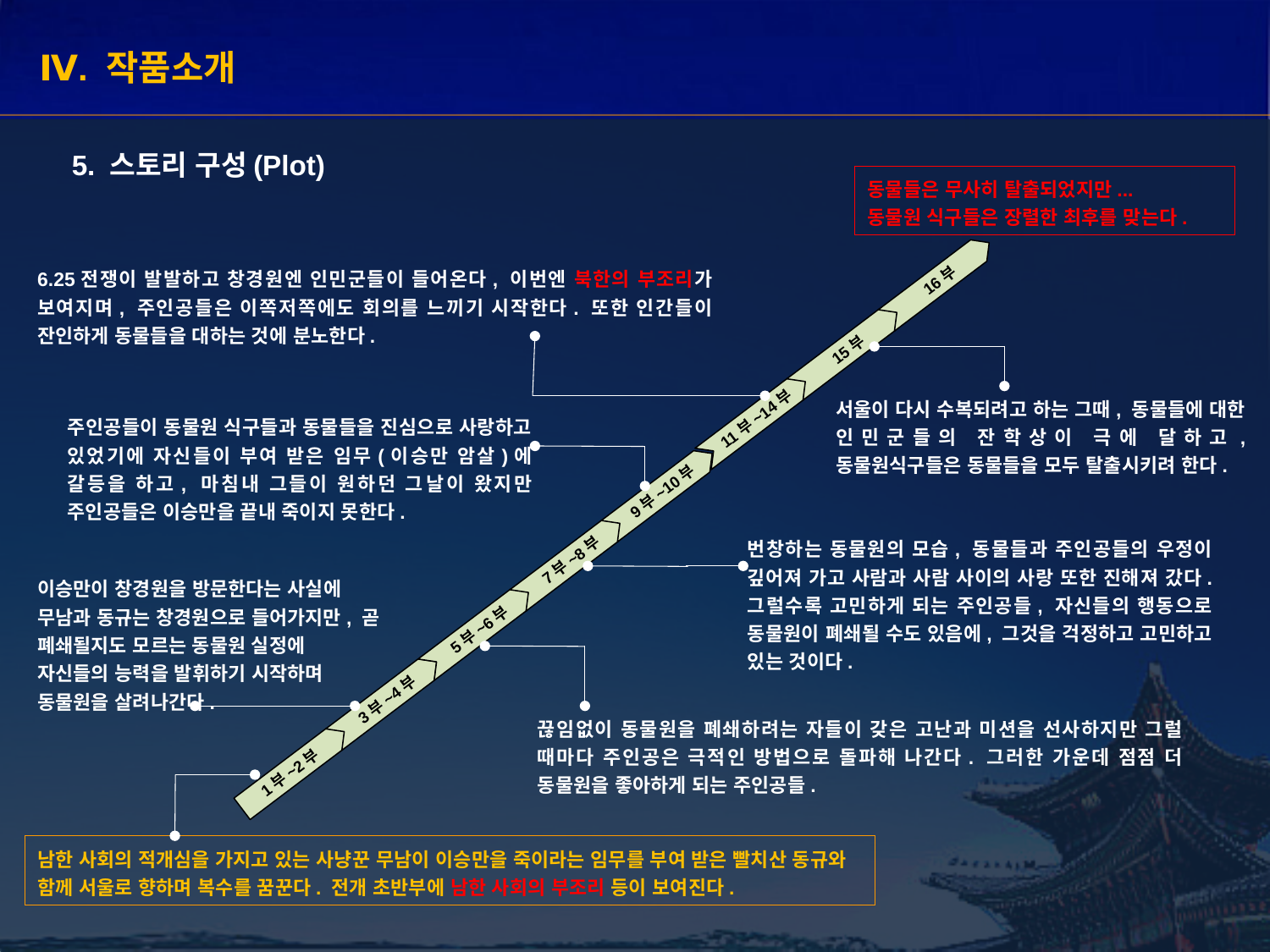

Ⅳ. 작품소개

5. 스토리 구성(Plot)

동물들은 무사히 탈출되었지만...
동물원 식구들은 장렬한 최후를 맞는다.
6.25전쟁이 발발하고 창경원엔 인민군들이 들어온다, 이번엔 북한의 부조리가 보여지며, 주인공들은 이쪽저쪽에도 회의를 느끼기 시작한다. 또한 인간들이 잔인하게 동물들을 대하는 것에 분노한다.

11부~14부

15부

16부

1부~2부

3부~4부

5부~6부

7부~8부

9부~10부
서울이 다시 수복되려고 하는 그때, 동물들에 대한 인민군들의 잔학상이 극에 달하고, 동물원식구들은 동물들을 모두 탈출시키려 한다.

주인공들이 동물원 식구들과 동물들을 진심으로 사랑하고 있었기에 자신들이 부여 받은 임무(이승만 암살)에 갈등을 하고, 마침내 그들이 원하던 그날이 왔지만 주인공들은 이승만을 끝내 죽이지 못한다.

번창하는 동물원의 모습, 동물들과 주인공들의 우정이 깊어져 가고 사람과 사람 사이의 사랑 또한 진해져 갔다. 그럴수록 고민하게 되는 주인공들, 자신들의 행동으로 동물원이 폐쇄될 수도 있음에, 그것을 걱정하고 고민하고 있는 것이다.
이승만이 창경원을 방문한다는 사실에 무남과 동규는 창경원으로 들어가지만, 곧 폐쇄될지도 모르는 동물원 실정에 자신들의 능력을 발휘하기 시작하며 동물원을 살려나간다.

끊임없이 동물원을 폐쇄하려는 자들이 갖은 고난과 미션을 선사하지만 그럴 때마다 주인공은 극적인 방법으로 돌파해 나간다. 그러한 가운데 점점 더 동물원을 좋아하게 되는 주인공들.
남한 사회의 적개심을 가지고 있는 사냥꾼 무남이 이승만을 죽이라는 임무를 부여 받은 빨치산 동규와 함께 서울로 향하며 복수를 꿈꾼다. 전개 초반부에 남한 사회의 부조리 등이 보여진다.